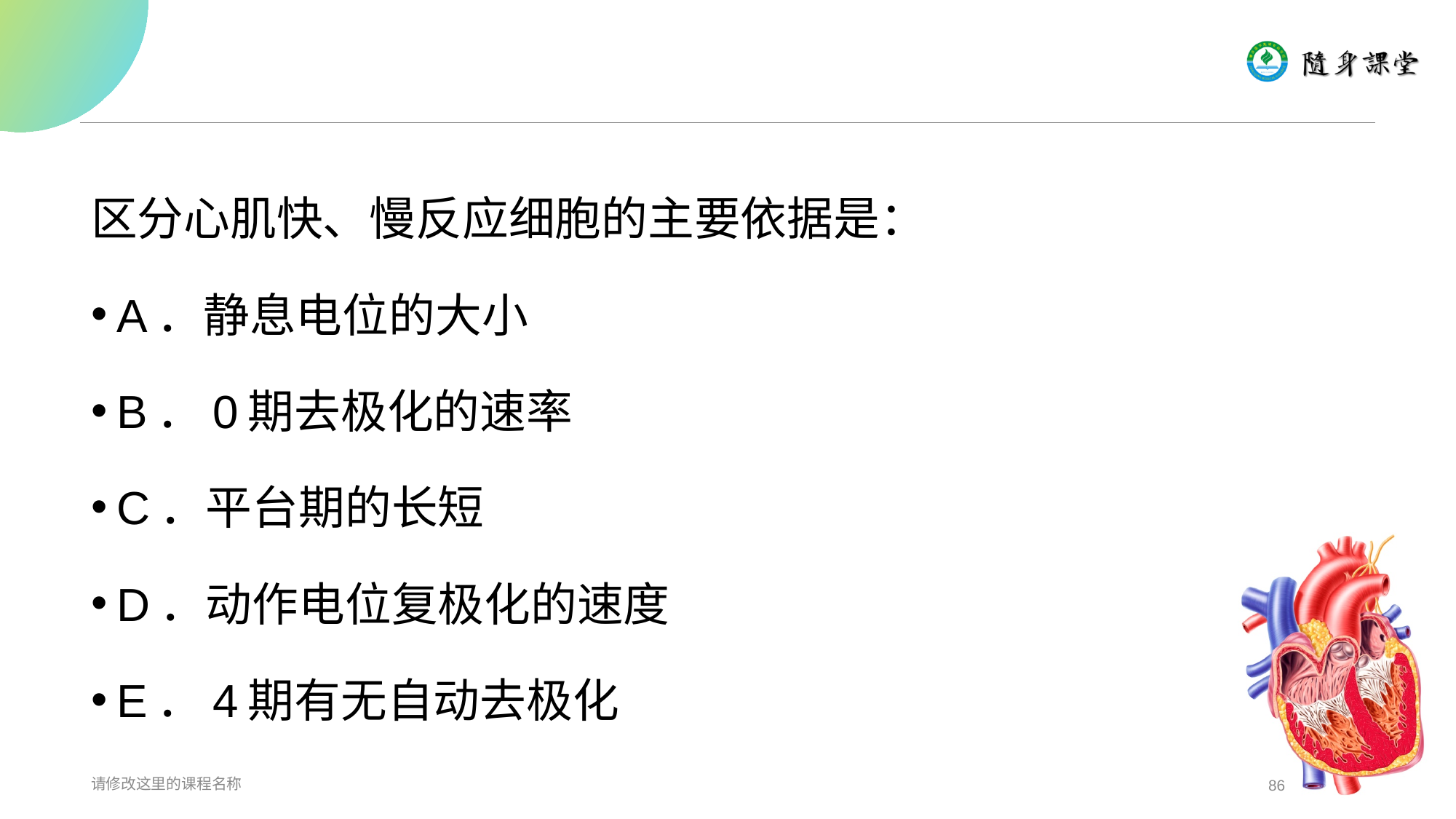

#
区分心肌快、慢反应细胞的主要依据是：
A．静息电位的大小
B．0期去极化的速率
C．平台期的长短
D．动作电位复极化的速度
E．4期有无自动去极化
请修改这里的课程名称
86